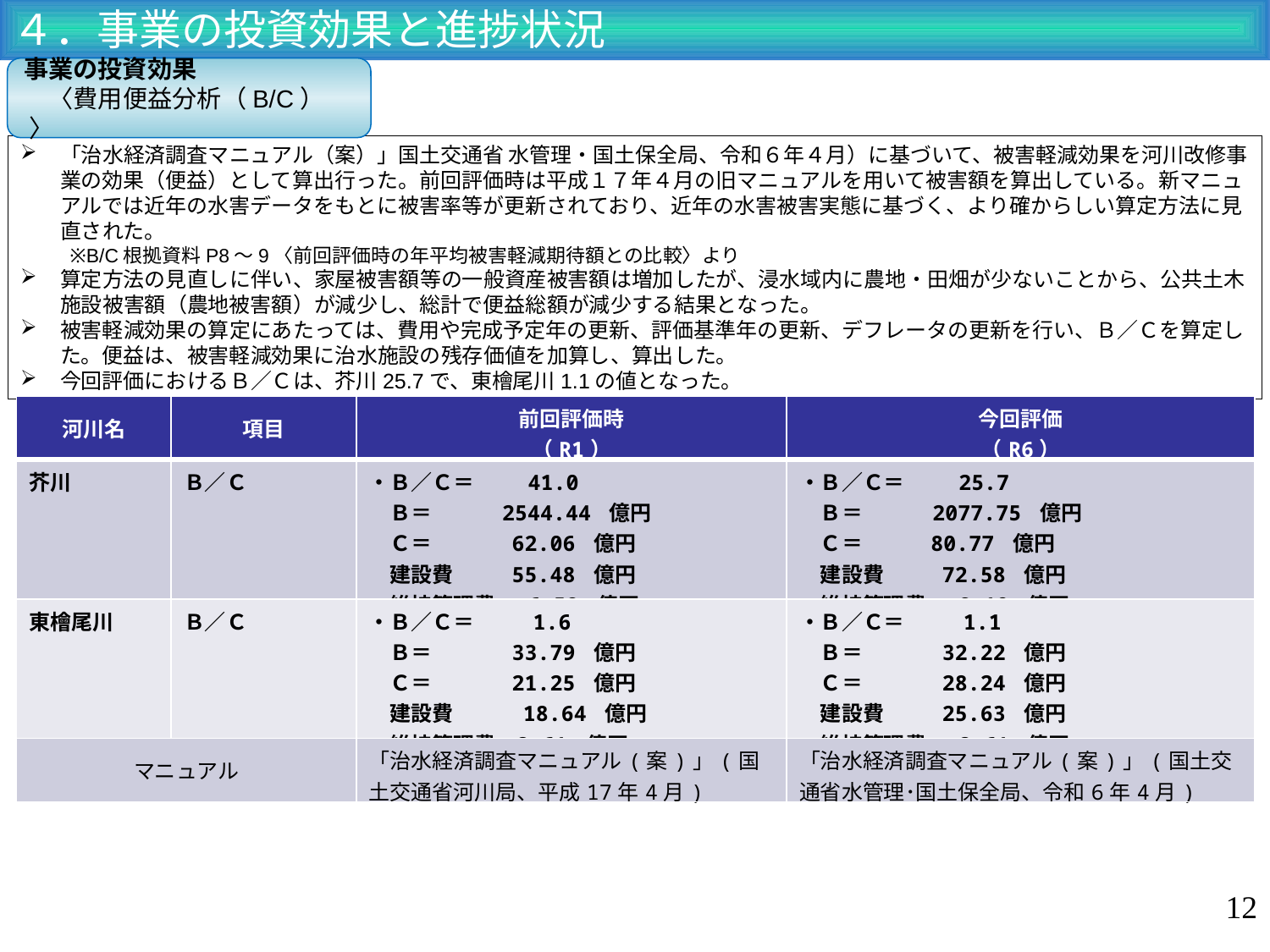

４．事業の投資効果と進捗状況
事業の投資効果
　〈費用便益分析（B/C） 〉
「治水経済調査マニュアル（案）」国土交通省 水管理・国土保全局、令和６年４月）に基づいて、被害軽減効果を河川改修事業の効果（便益）として算出行った。前回評価時は平成１７年４月の旧マニュアルを用いて被害額を算出している。新マニュアルでは近年の水害データをもとに被害率等が更新されており、近年の水害被害実態に基づく、より確からしい算定方法に見直された。
※B/C根拠資料P8～9〈前回評価時の年平均被害軽減期待額との比較〉より
算定方法の見直しに伴い、家屋被害額等の一般資産被害額は増加したが、浸水域内に農地・田畑が少ないことから、公共土木施設被害額（農地被害額）が減少し、総計で便益総額が減少する結果となった。
被害軽減効果の算定にあたっては、費用や完成予定年の更新、評価基準年の更新、デフレータの更新を行い、Ｂ／Ｃを算定した。便益は、被害軽減効果に治水施設の残存価値を加算し、算出した。
今回評価におけるＢ／Ｃは、芥川25.7で、東檜尾川1.1の値となった。
| 河川名 | 項目 | 前回評価時 （R1） | 今回評価 （R6） |
| --- | --- | --- | --- |
| 芥川 | Ｂ／Ｃ | ・Ｂ／Ｃ＝　　 41.0 　Ｂ＝　　　2544.44 億円 　Ｃ＝　　 　62.06 億円 　建設費　 　55.48 億円 　維持管理費　 6.58 億円 | ・Ｂ／Ｃ＝　　 25.7 　Ｂ＝　　　2077.75 億円 　Ｃ＝　　 80.77 億円 　建設費　 　72.58 億円 　維持管理費　 8.19 億円 |
| 東檜尾川 | Ｂ／Ｃ | ・Ｂ／Ｃ＝　　 1.6 　Ｂ＝　　 　33.79 億円 　Ｃ＝　　 　21.25 億円 　建設費　　　18.64 億円 　維持管理費 2.61 億円 | ・Ｂ／Ｃ＝　　 1.1 　Ｂ＝　　 　32.22 億円 　Ｃ＝　　 　28.24 億円 　建設費　　 25.63 億円 　維持管理費　 2.61 億円 |
| マニュアル |  | 「治水経済調査マニュアル(案)」(国土交通省河川局、平成17年4月) | 「治水経済調査マニュアル(案)」(国土交通省水管理･国土保全局、令和6年4月) |
12